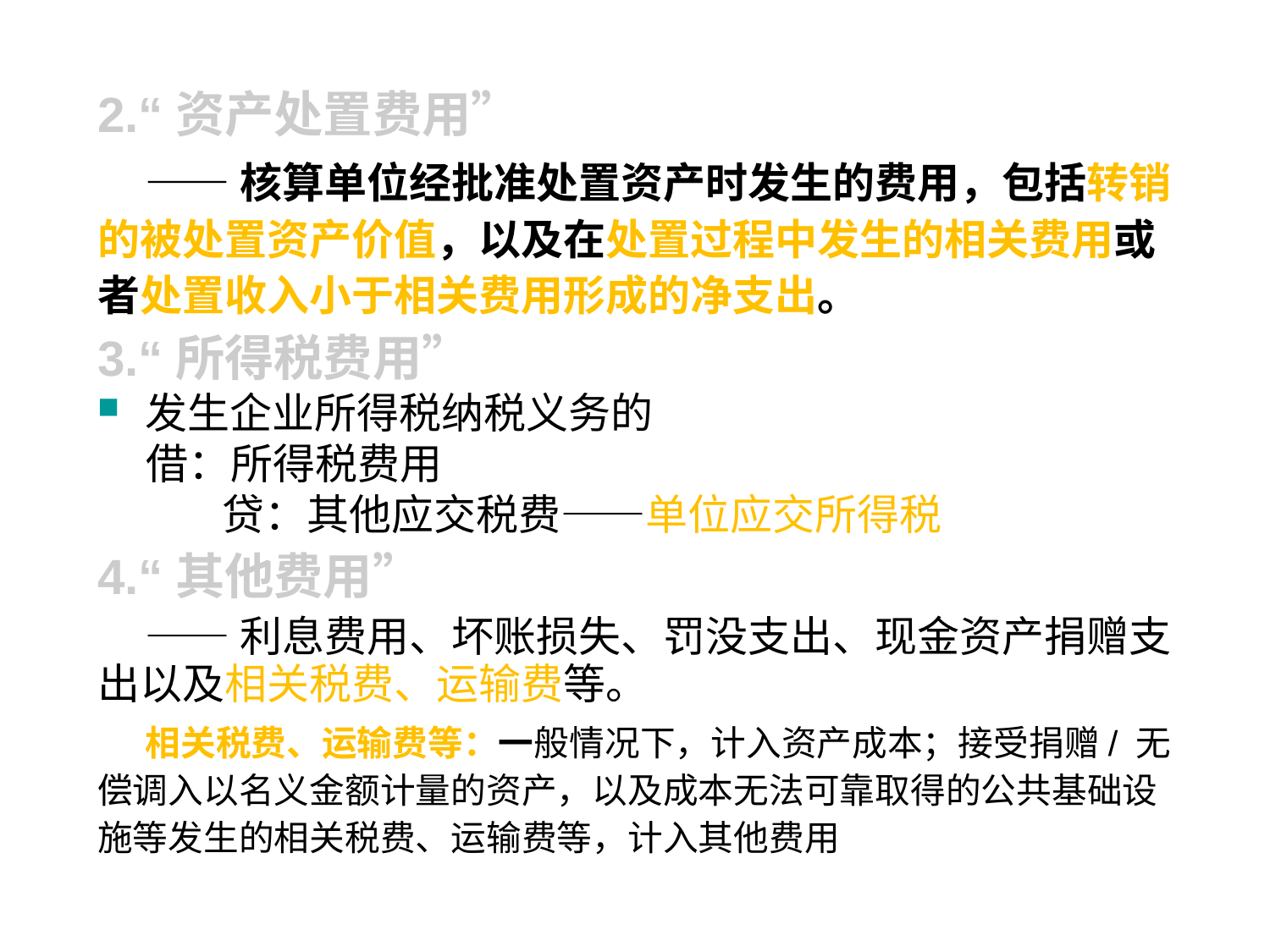

2.“资产处置费用”
     ——核算单位经批准处置资产时发生的费用，包括转销的被处置资产价值，以及在处置过程中发生的相关费用或者处置收入小于相关费用形成的净支出。
3.“所得税费用”
发生企业所得税纳税义务的
    借：所得税费用
            贷：其他应交税费——单位应交所得税
4.“其他费用”
     ——利息费用、坏账损失、罚没支出、现金资产捐赠支出以及相关税费、运输费等。
     相关税费、运输费等：一般情况下，计入资产成本；接受捐赠/ 无偿调入以名义金额计量的资产，以及成本无法可靠取得的公共基础设施等发生的相关税费、运输费等，计入其他费用

167